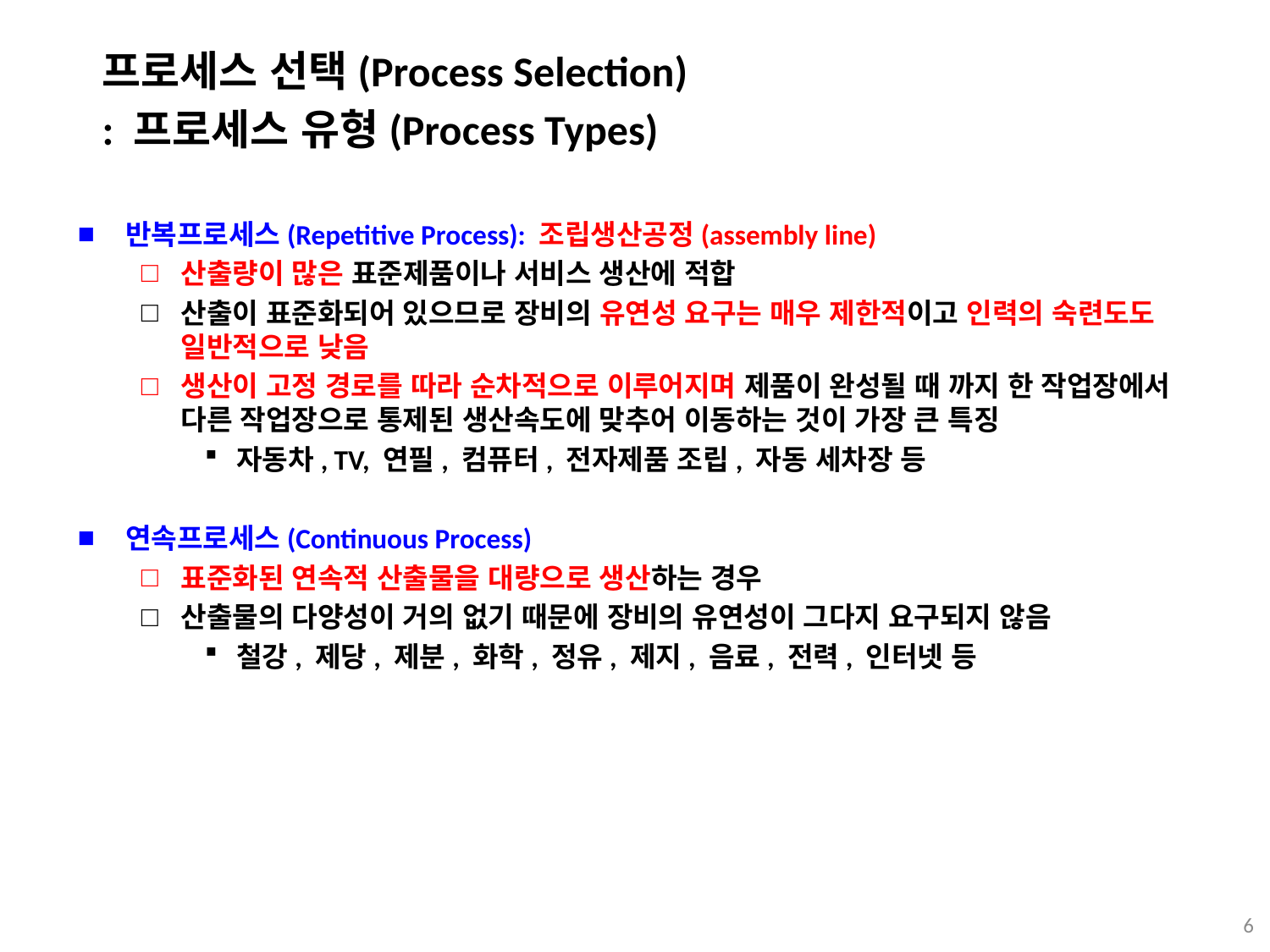

프로세스 선택(Process Selection)
: 프로세스 유형(Process Types)
반복프로세스(Repetitive Process): 조립생산공정(assembly line)
산출량이 많은 표준제품이나 서비스 생산에 적합
산출이 표준화되어 있으므로 장비의 유연성 요구는 매우 제한적이고 인력의 숙련도도 일반적으로 낮음
생산이 고정 경로를 따라 순차적으로 이루어지며 제품이 완성될 때 까지 한 작업장에서 다른 작업장으로 통제된 생산속도에 맞추어 이동하는 것이 가장 큰 특징
자동차, TV, 연필, 컴퓨터, 전자제품 조립, 자동 세차장 등

연속프로세스(Continuous Process)
표준화된 연속적 산출물을 대량으로 생산하는 경우
산출물의 다양성이 거의 없기 때문에 장비의 유연성이 그다지 요구되지 않음
철강, 제당, 제분, 화학, 정유, 제지, 음료, 전력, 인터넷 등

6